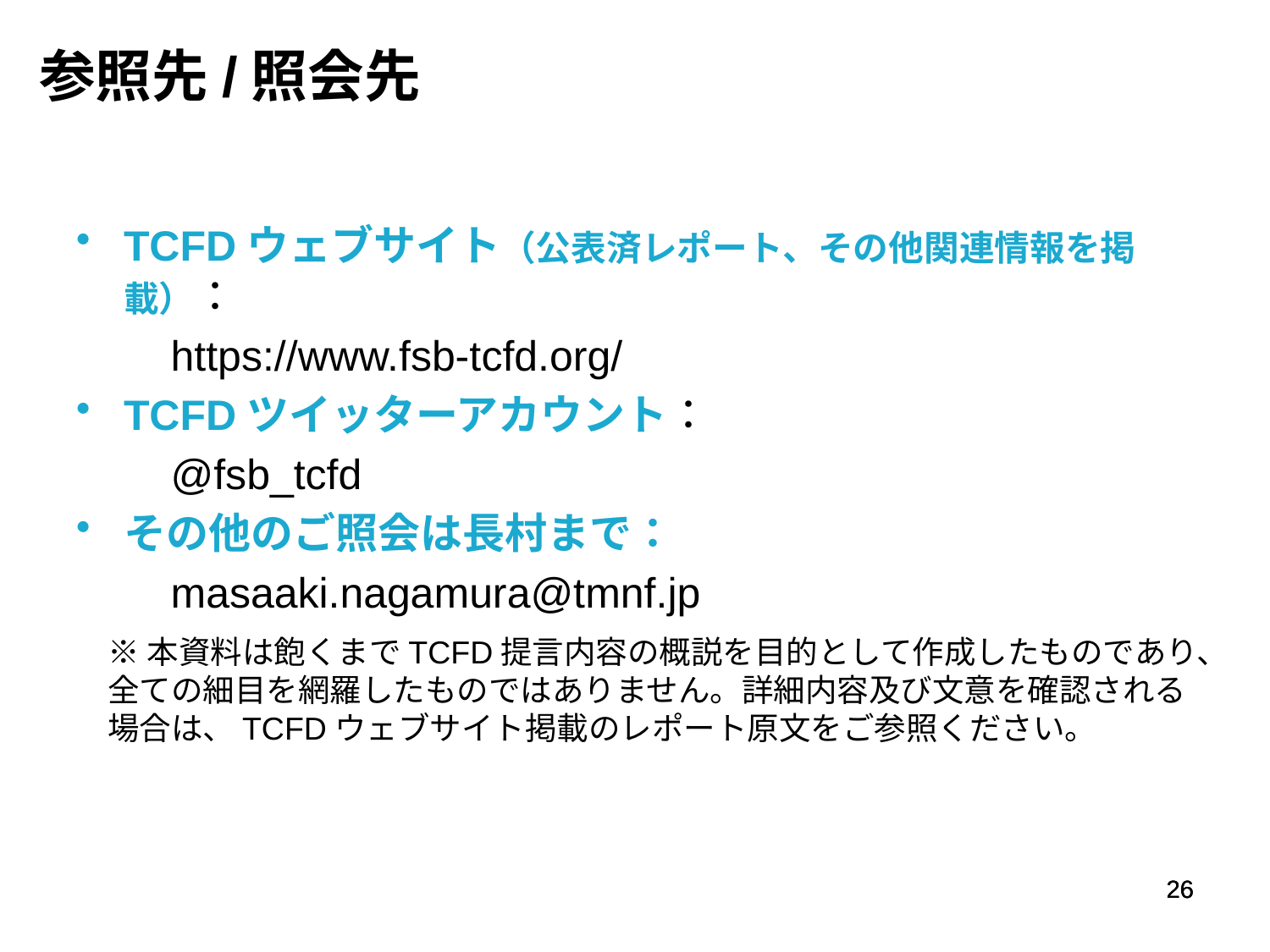

参照先/照会先
TCFDウェブサイト（公表済レポート、その他関連情報を掲載）：
　　https://www.fsb-tcfd.org/
TCFDツイッターアカウント：
　　@fsb_tcfd
その他のご照会は長村まで：
　　masaaki.nagamura@tmnf.jp

※本資料は飽くまでTCFD提言内容の概説を目的として作成したものであり、全ての細目を網羅したものではありません。詳細内容及び文意を確認される場合は、TCFDウェブサイト掲載のレポート原文をご参照ください。
26
26
26